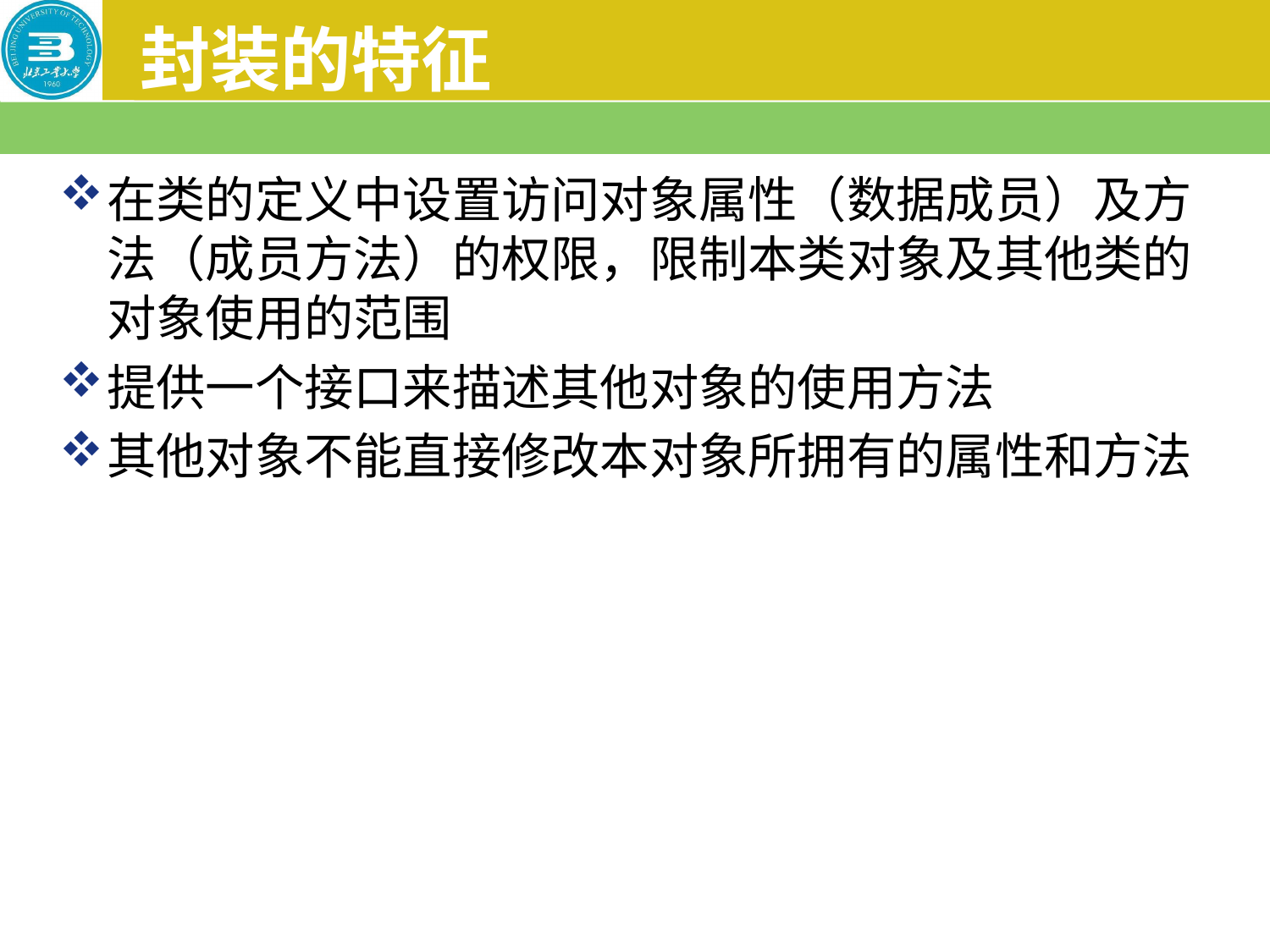

# 封装的特征
在类的定义中设置访问对象属性（数据成员）及方法（成员方法）的权限，限制本类对象及其他类的对象使用的范围
提供一个接口来描述其他对象的使用方法
其他对象不能直接修改本对象所拥有的属性和方法